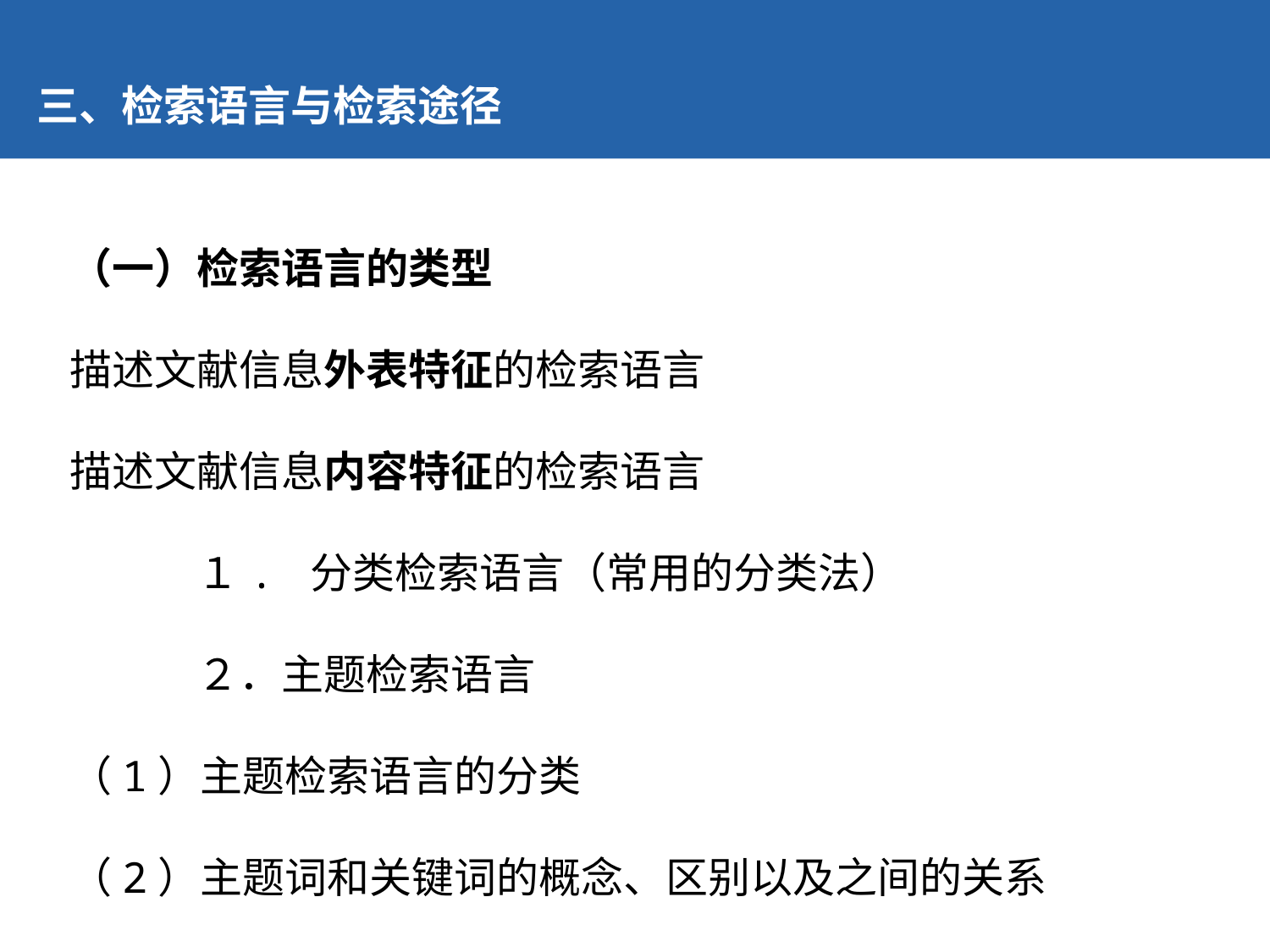

三、检索语言与检索途径
（一）检索语言的类型
描述文献信息外表特征的检索语言
描述文献信息内容特征的检索语言
	１. 分类检索语言（常用的分类法）
	２．主题检索语言
（1）主题检索语言的分类
（2）主题词和关键词的概念、区别以及之间的关系